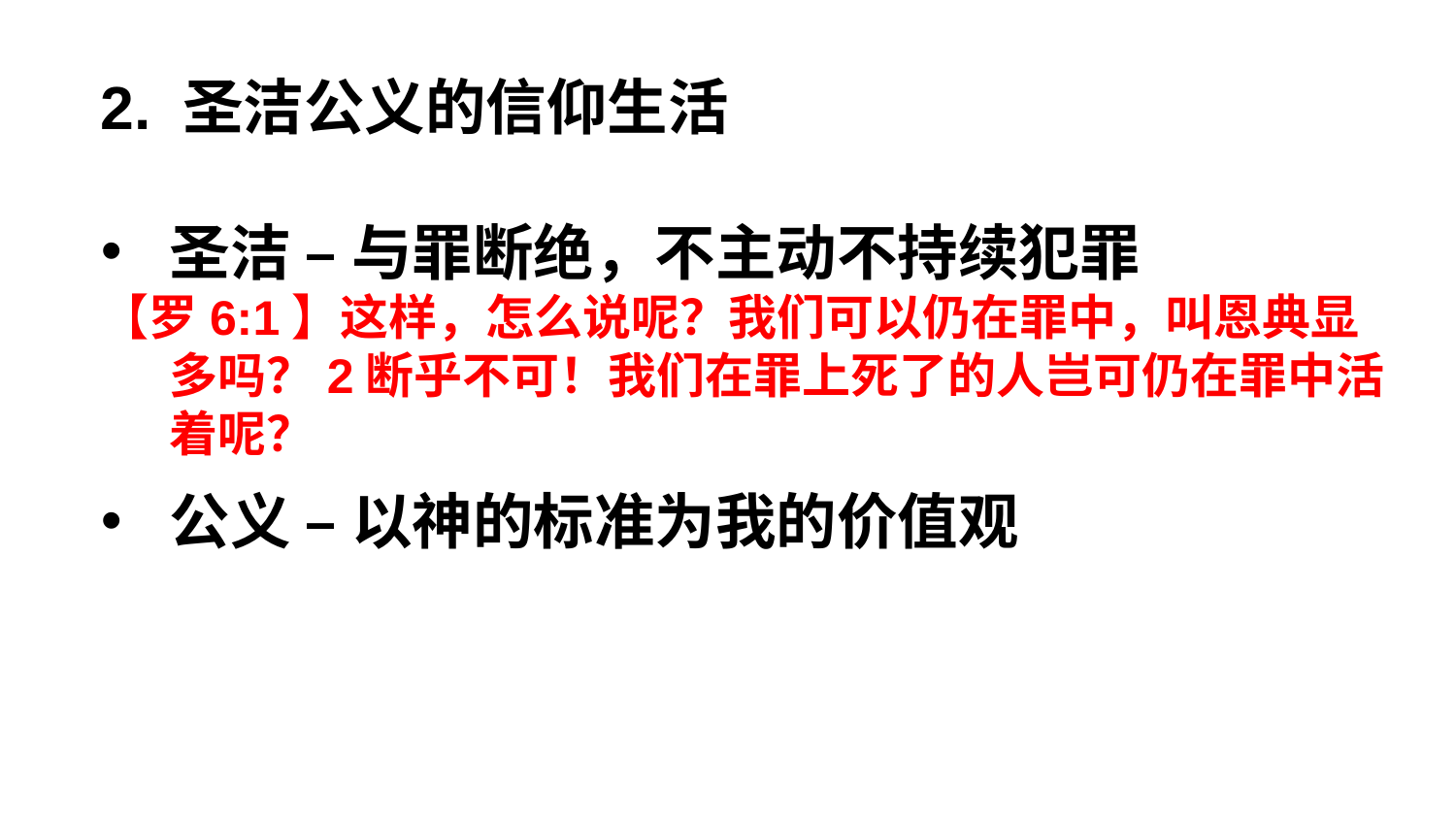

2. 圣洁公义的信仰生活

圣洁 – 与罪断绝，不主动不持续犯罪
【罗6:1】这样，怎么说呢？我们可以仍在罪中，叫恩典显多吗？2断乎不可！我们在罪上死了的人岂可仍在罪中活着呢？

公义 – 以神的标准为我的价值观